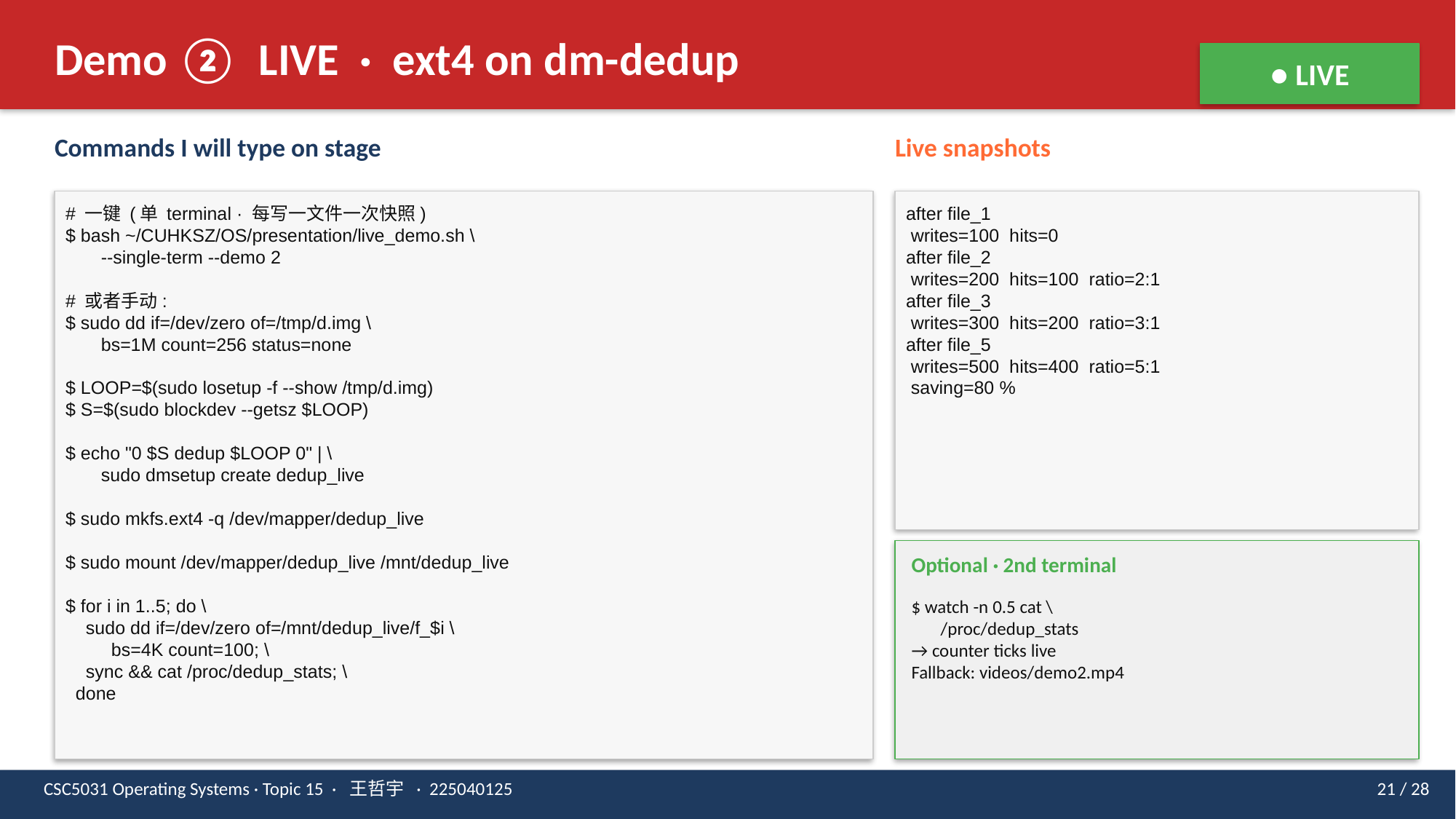

Demo ②  LIVE  ·  ext4 on dm-dedup

● LIVE
Commands I will type on stage
Live snapshots

# 一键 (单 terminal · 每写一文件一次快照)
$ bash ~/CUHKSZ/OS/presentation/live_demo.sh \
       --single-term --demo 2

# 或者手动:
$ sudo dd if=/dev/zero of=/tmp/d.img \
       bs=1M count=256 status=none

$ LOOP=$(sudo losetup -f --show /tmp/d.img)
$ S=$(sudo blockdev --getsz $LOOP)

$ echo "0 $S dedup $LOOP 0" | \
       sudo dmsetup create dedup_live

$ sudo mkfs.ext4 -q /dev/mapper/dedup_live

$ sudo mount /dev/mapper/dedup_live /mnt/dedup_live

$ for i in 1..5; do \
    sudo dd if=/dev/zero of=/mnt/dedup_live/f_$i \
         bs=4K count=100; \
    sync && cat /proc/dedup_stats; \
  done
after file_1
 writes=100  hits=0
after file_2
 writes=200  hits=100  ratio=2:1
after file_3
 writes=300  hits=200  ratio=3:1
after file_5
 writes=500  hits=400  ratio=5:1
 saving=80 %

Optional · 2nd terminal
$ watch -n 0.5 cat \
       /proc/dedup_stats
→ counter ticks live
Fallback: videos/demo2.mp4

CSC5031 Operating Systems · Topic 15  ·  王哲宇  ·  225040125
21 / 28